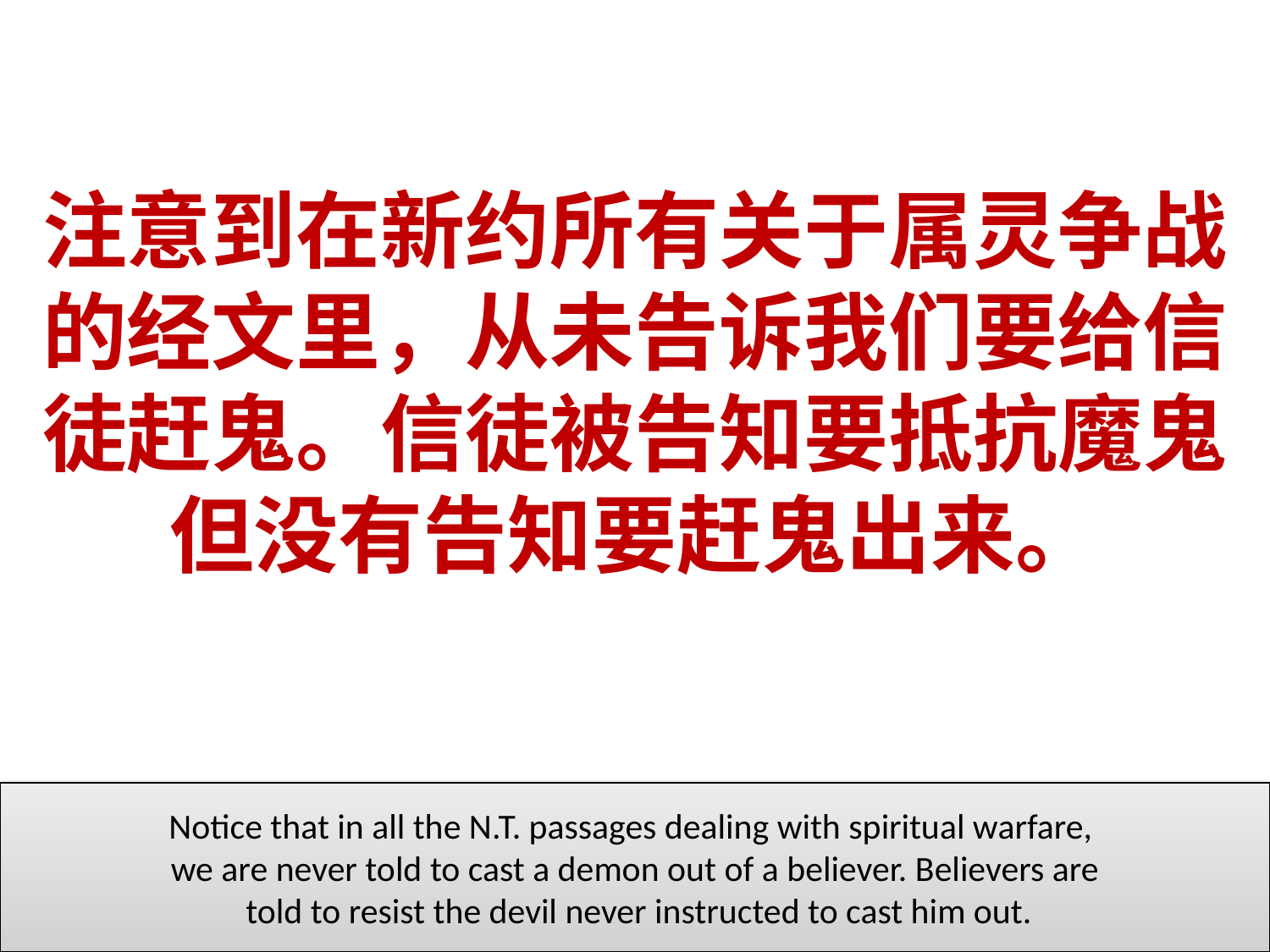

注意到在新约所有关于属灵争战的经文里，从未告诉我们要给信徒赶鬼。信徒被告知要抵抗魔鬼但没有告知要赶鬼出来。
Notice that in all the N.T. passages dealing with spiritual warfare,
we are never told to cast a demon out of a believer. Believers are
 told to resist the devil never instructed to cast him out.